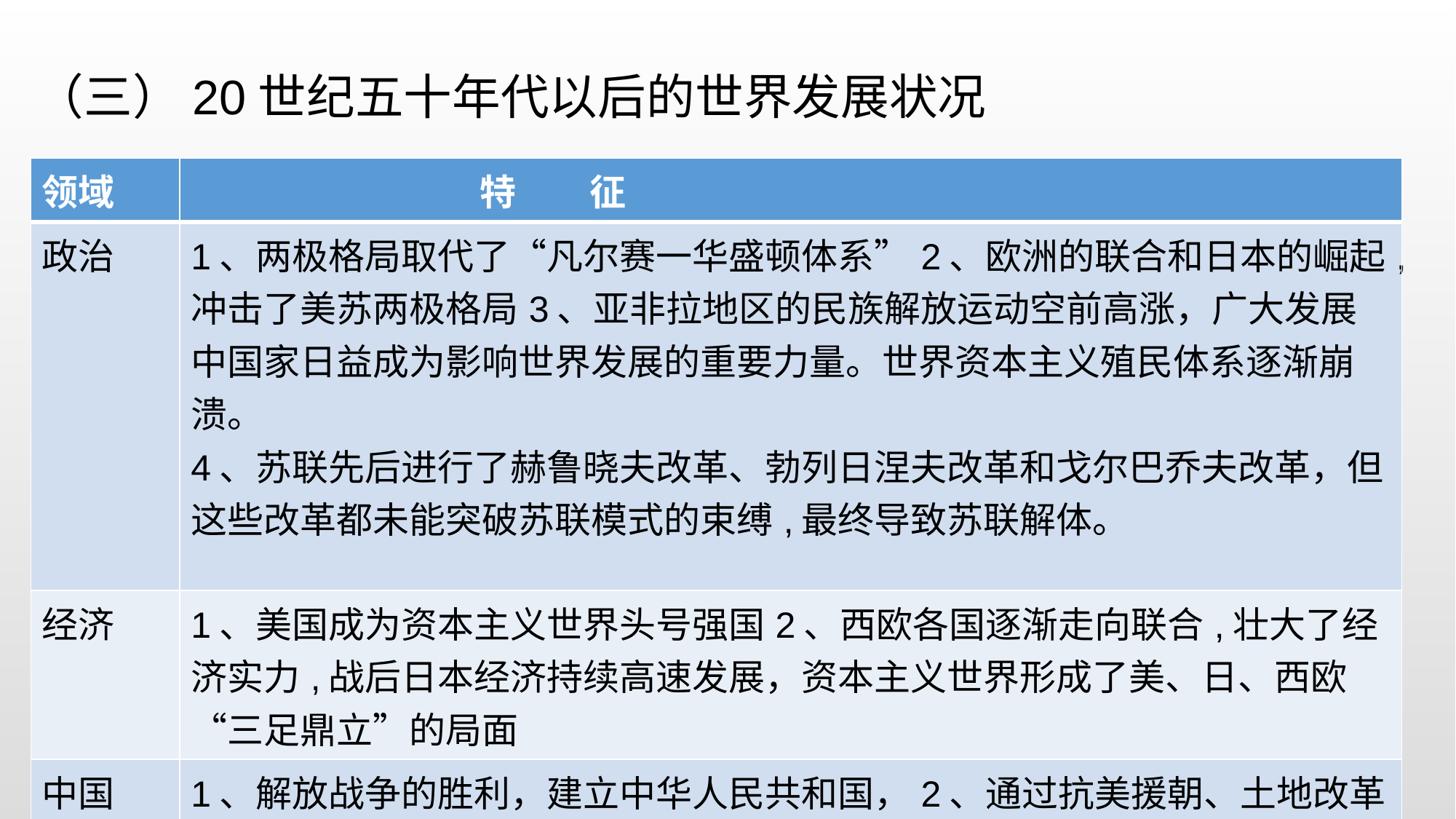

（三）20世纪五十年代以后的世界发展状况
| 领域 | 特 征 |
| --- | --- |
| 政治 | 1、两极格局取代了“凡尔赛一华盛顿体系”2、欧洲的联合和日本的崛起,冲击了美苏两极格局3、亚非拉地区的民族解放运动空前高涨，广大发展中国家日益成为影响世界发展的重要力量。世界资本主义殖民体系逐渐崩溃。 4、苏联先后进行了赫鲁晓夫改革、勃列日涅夫改革和戈尔巴乔夫改革，但这些改革都未能突破苏联模式的束缚,最终导致苏联解体。 |
| 经济 | 1、美国成为资本主义世界头号强国2、西欧各国逐渐走向联合,壮大了经济实力,战后日本经济持续高速发展，资本主义世界形成了美、日、西欧“三足鼎立”的局面 |
| 中国 | 1、解放战争的胜利，建立中华人民共和国，2、通过抗美援朝、土地改革等努力巩固了新生的人民政权;3、社会主义制度建立，4、社会主义建设探索在曲折中前进，外交、科技、祖国统一等取得巨 大成果。 |